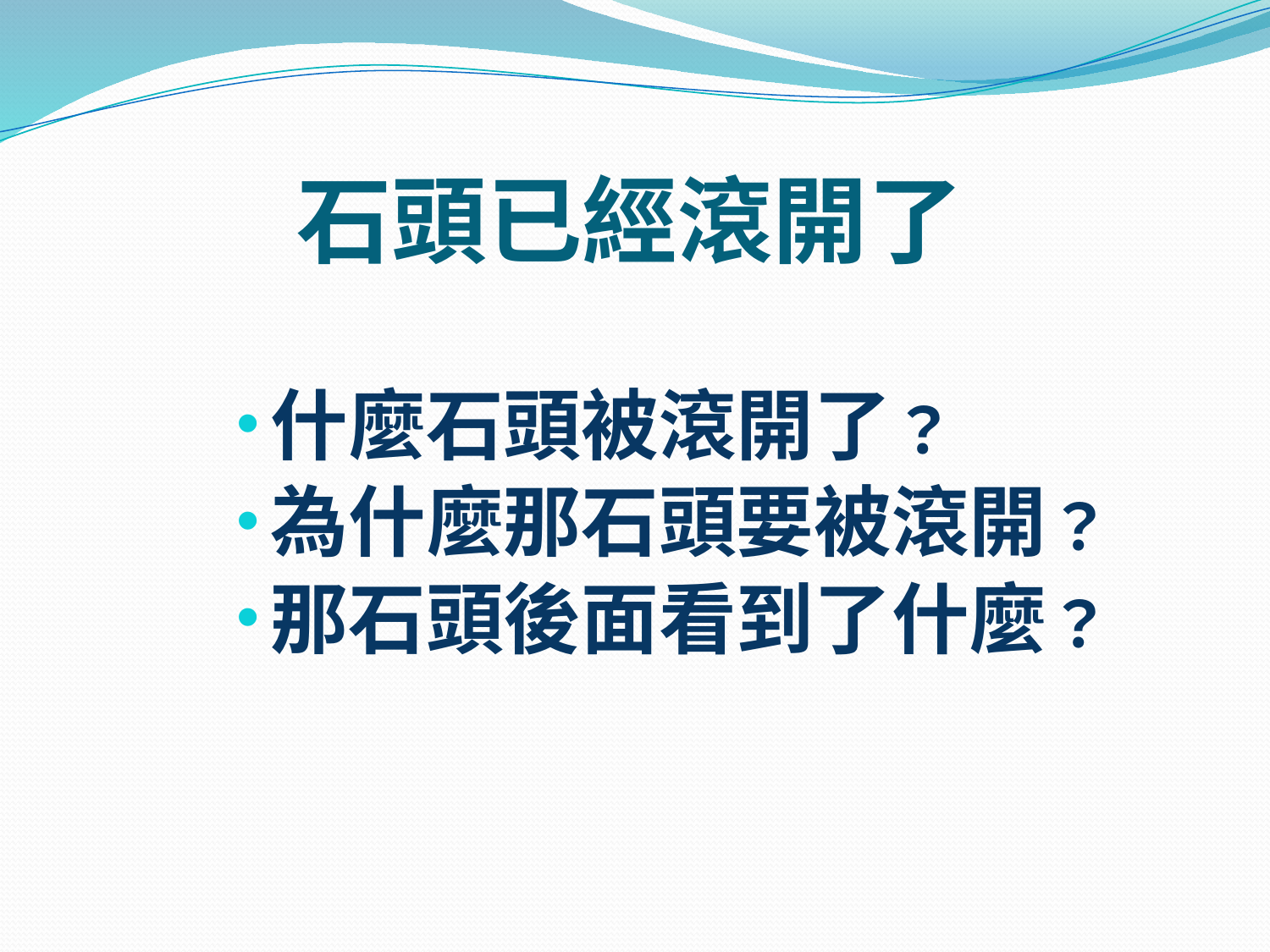

# 石頭已經滾開了
什麼石頭被滾開了？
為什麼那石頭要被滾開？
那石頭後面看到了什麼？